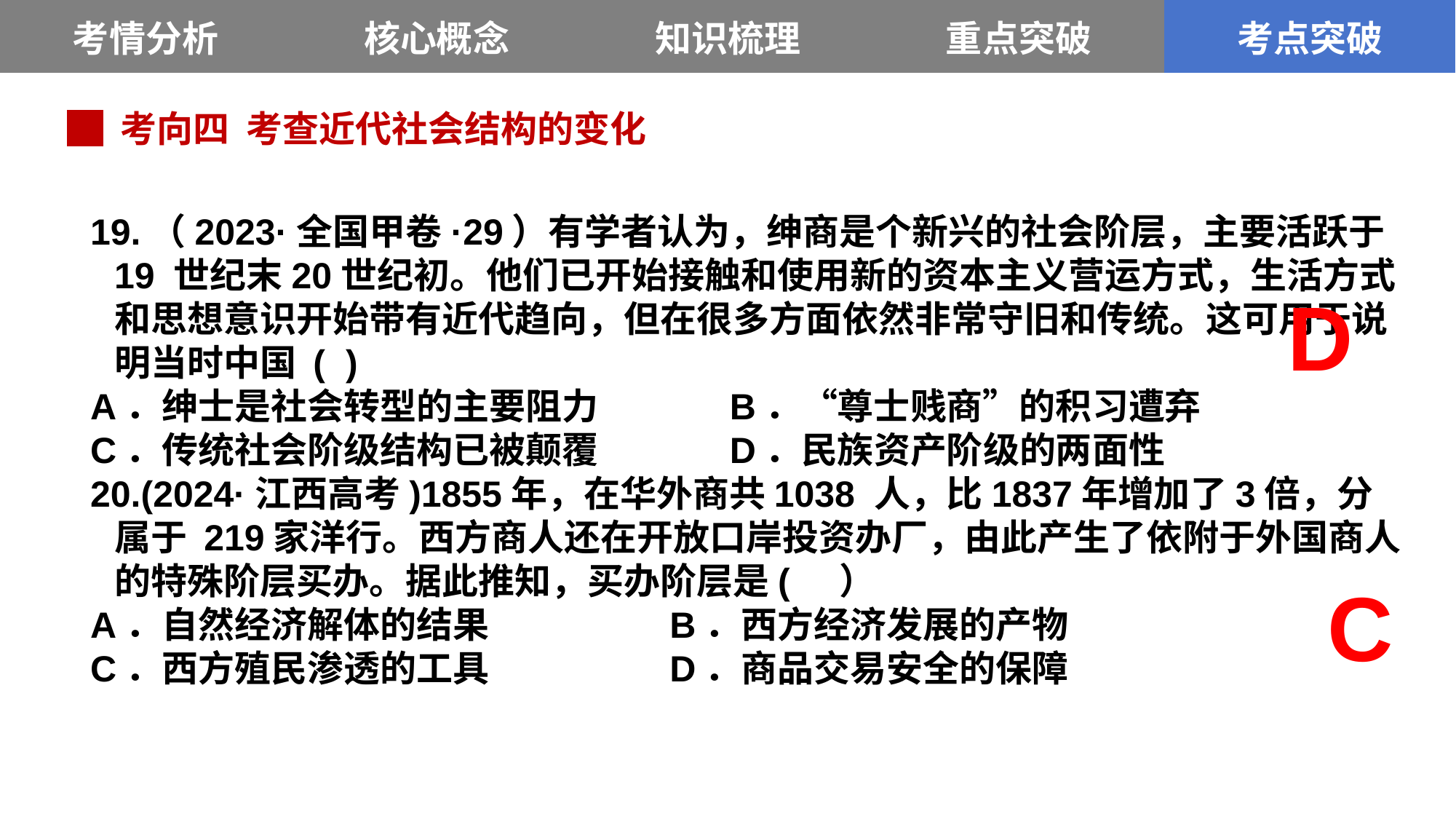

| 考情分析 | 核心概念 | 知识梳理 | 重点突破 | 考点突破 |
| --- | --- | --- | --- | --- |
█ 考向四  考查近代社会结构的变化
19.（2023·全国甲卷·29）有学者认为，绅商是个新兴的社会阶层，主要活跃于 19 世纪末20世纪初。他们已开始接触和使用新的资本主义营运方式，生活方式和思想意识开始带有近代趋向，但在很多方面依然非常守旧和传统。这可用于说明当时中国 (  )
A．绅士是社会转型的主要阻力               B．“尊士贱商”的积习遭弃
C．传统社会阶级结构已被颠覆               D．民族资产阶级的两面性
20.(2024·江西高考)1855年，在华外商共1038 人，比1837年增加了3倍，分属于 219家洋行。西方商人还在开放口岸投资办厂，由此产生了依附于外国商人的特殊阶层买办。据此推知，买办阶层是(    ）
A．自然经济解体的结果                     B．西方经济发展的产物
C．西方殖民渗透的工具                     D．商品交易安全的保障
D
C